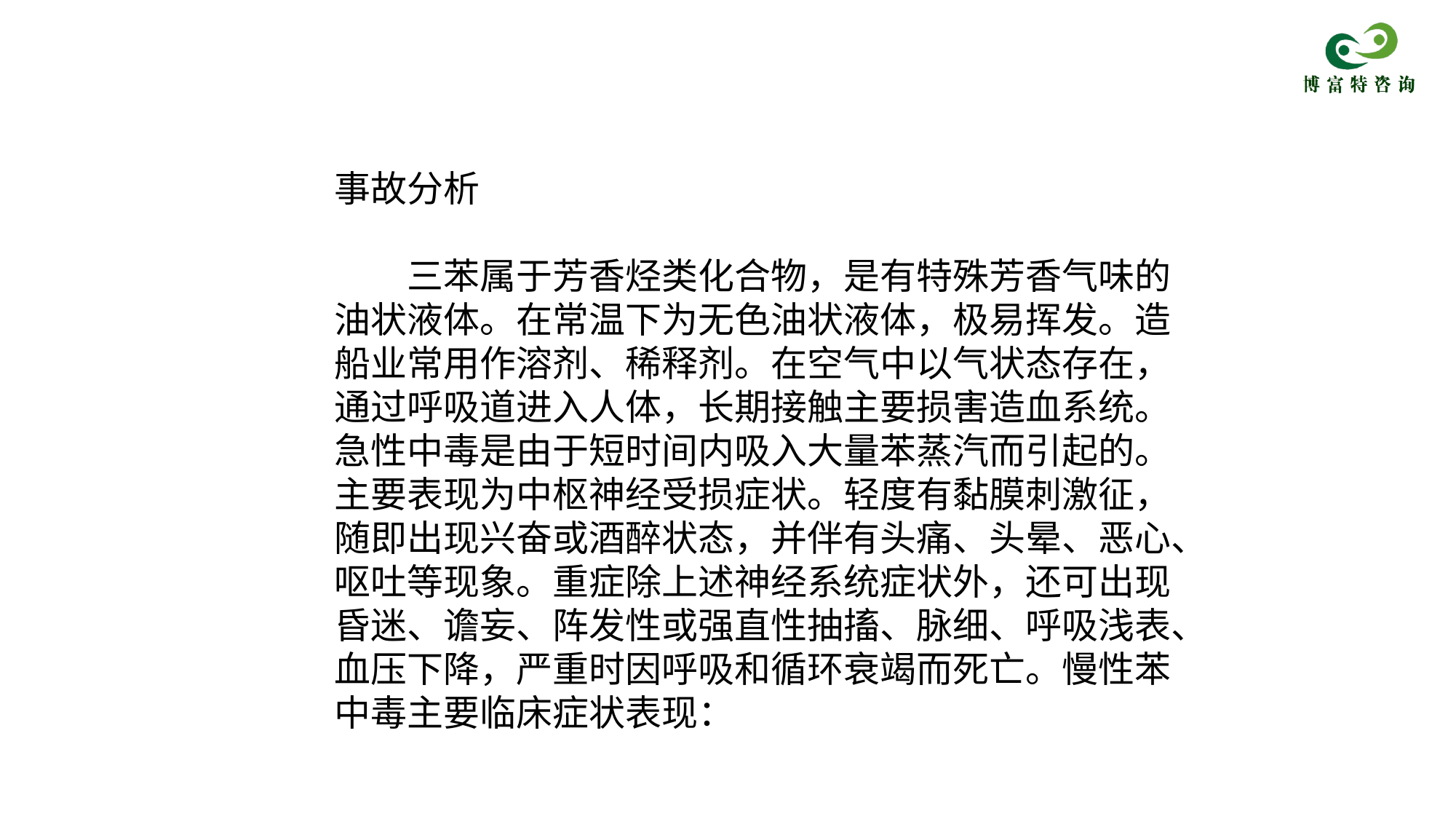

事故分析

　　三苯属于芳香烃类化合物，是有特殊芳香气味的油状液体。在常温下为无色油状液体，极易挥发。造船业常用作溶剂、稀释剂。在空气中以气状态存在，通过呼吸道进入人体，长期接触主要损害造血系统。急性中毒是由于短时间内吸入大量苯蒸汽而引起的。主要表现为中枢神经受损症状。轻度有黏膜刺激征，随即出现兴奋或酒醉状态，并伴有头痛、头晕、恶心、呕吐等现象。重症除上述神经系统症状外，还可出现昏迷、谵妄、阵发性或强直性抽搐、脉细、呼吸浅表、血压下降，严重时因呼吸和循环衰竭而死亡。慢性苯中毒主要临床症状表现：